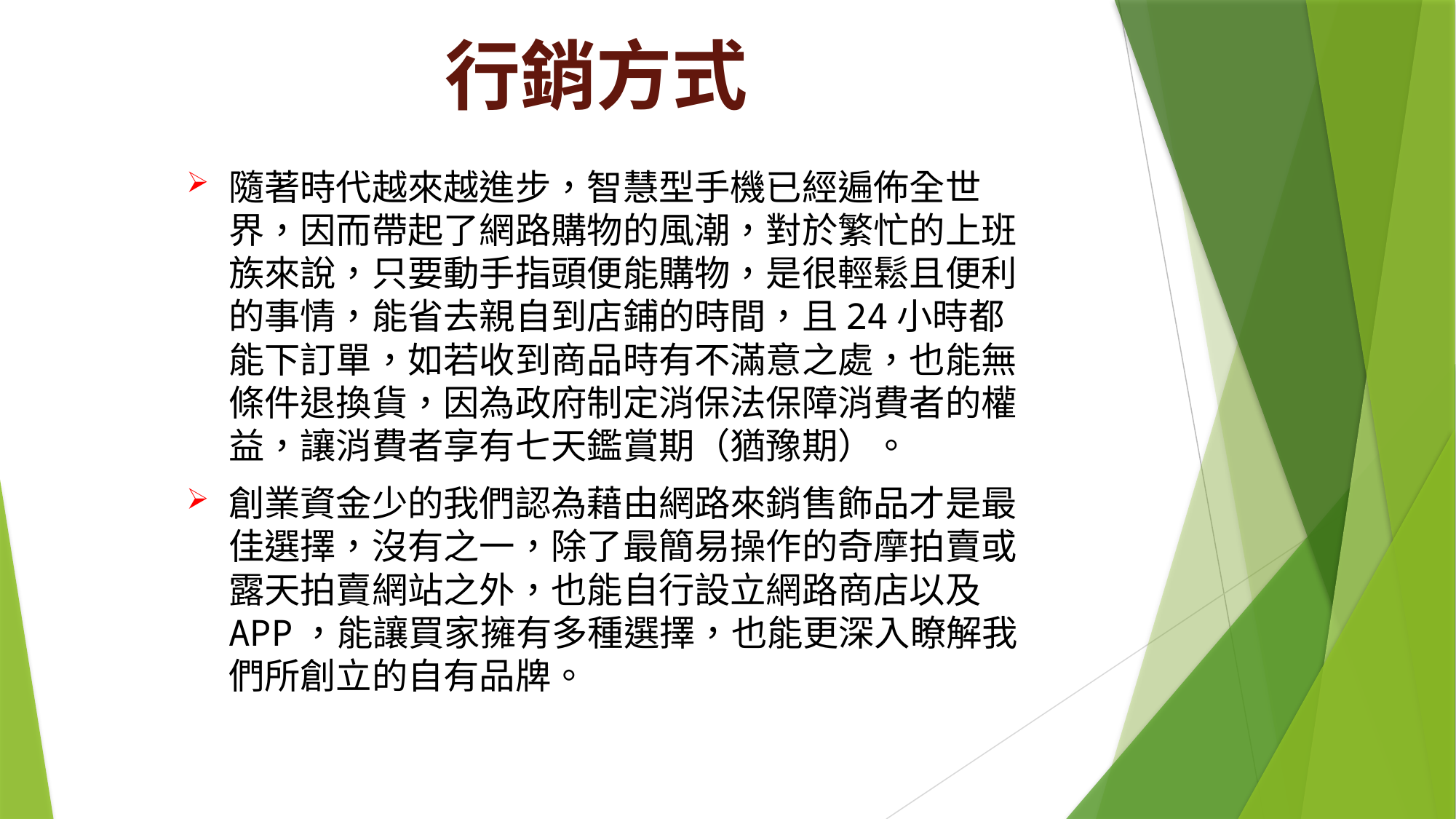

# 行銷方式
隨著時代越來越進步，智慧型手機已經遍佈全世界，因而帶起了網路購物的風潮，對於繁忙的上班族來說，只要動手指頭便能購物，是很輕鬆且便利的事情，能省去親自到店鋪的時間，且24小時都能下訂單，如若收到商品時有不滿意之處，也能無條件退換貨，因為政府制定消保法保障消費者的權益，讓消費者享有七天鑑賞期（猶豫期）。
創業資金少的我們認為藉由網路來銷售飾品才是最佳選擇，沒有之一，除了最簡易操作的奇摩拍賣或露天拍賣網站之外，也能自行設立網路商店以及APP，能讓買家擁有多種選擇，也能更深入瞭解我們所創立的自有品牌。